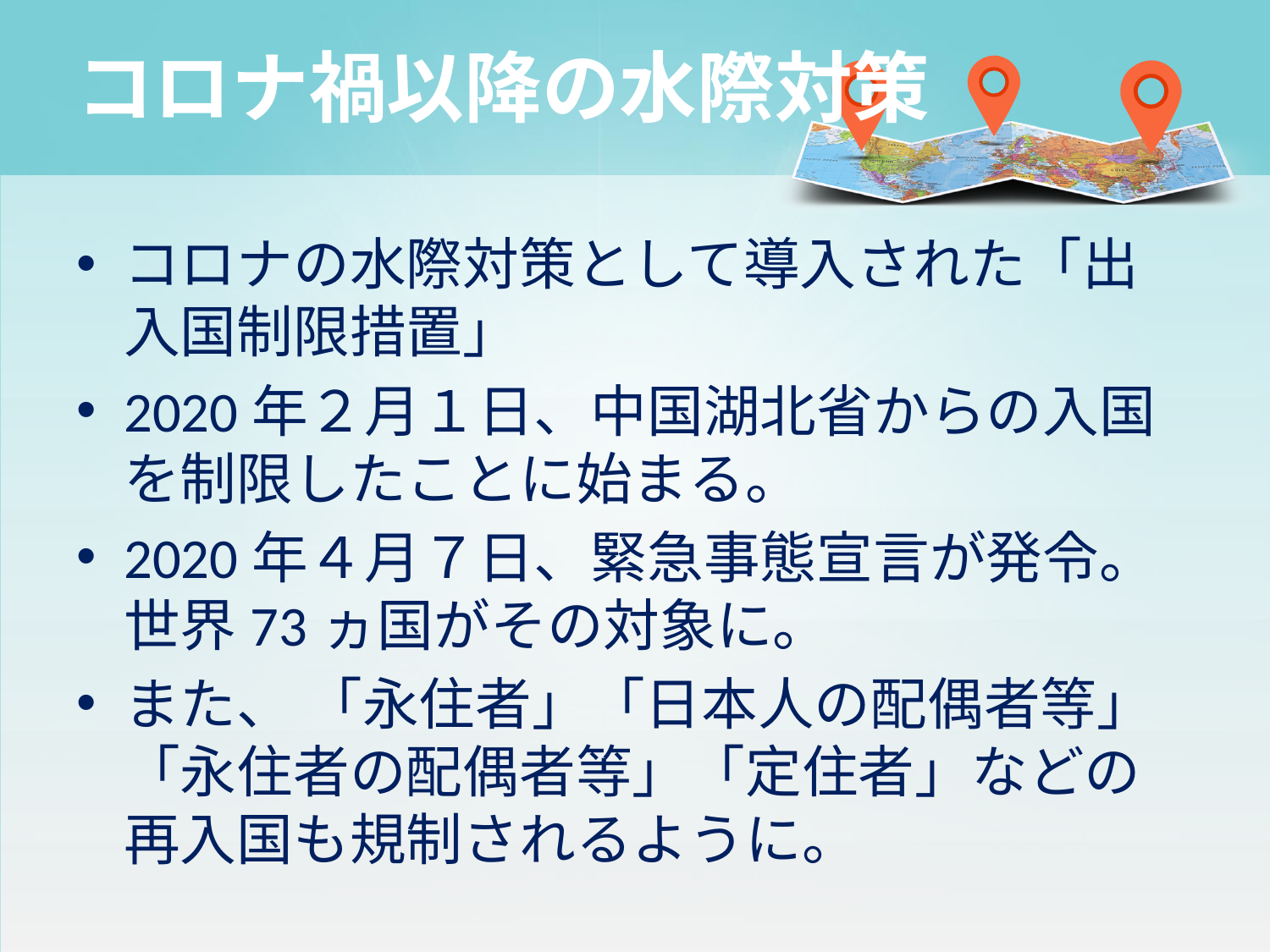

# コロナ禍以降の水際対策
コロナの水際対策として導入された「出入国制限措置」
2020年２月１日、中国湖北省からの入国を制限したことに始まる。
2020年４月７日、緊急事態宣言が発令。世界73ヵ国がその対象に。
また、 「永住者」「日本人の配偶者等」「永住者の配偶者等」「定住者」などの再入国も規制されるように。